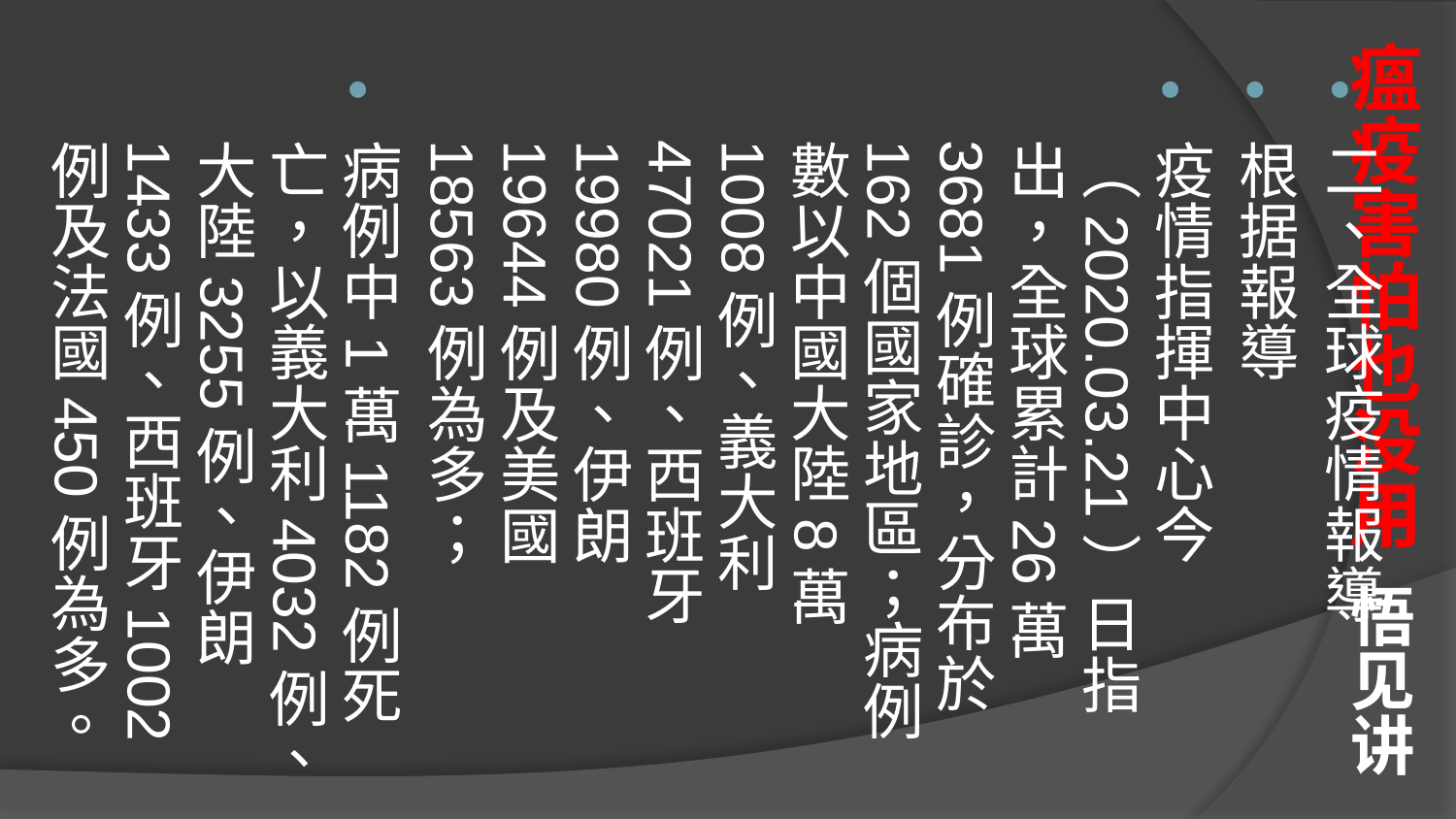

# 瘟疫害怕也没用  悟见讲
二、全球疫情報導
根据報導
疫情指揮中心今（2020.03.21）日指出，全球累計26萬3681例確診，分布於162個國家地區；病例數以中國大陸8萬1008例、義大利47021例、西班牙19980例、伊朗19644例及美國18563例為多；
病例中1萬1182例死亡，以義大利4032例、大陸3255例、伊朗1433例、西班牙1002例及法國450例為多。